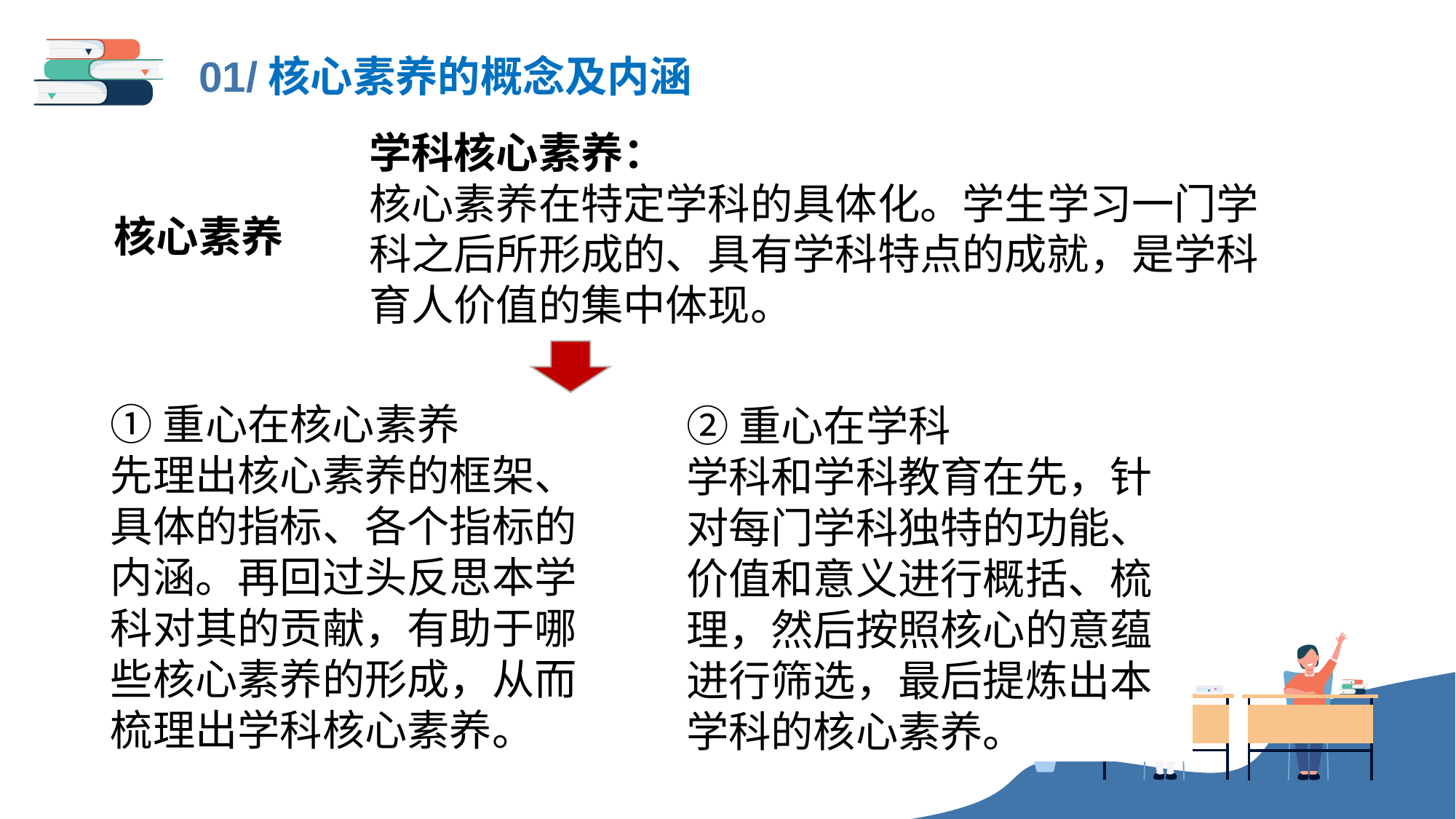

01/核心素养的概念及内涵
学科核心素养：
核心素养在特定学科的具体化。学生学习一门学科之后所形成的、具有学科特点的成就，是学科育人价值的集中体现。
核心素养

①重心在核心素养
先理出核心素养的框架、具体的指标、各个指标的内涵。再回过头反思本学科对其的贡献，有助于哪些核心素养的形成，从而梳理出学科核心素养。
②重心在学科
学科和学科教育在先，针对每门学科独特的功能、价值和意义进行概括、梳理，然后按照核心的意蕴进行筛选，最后提炼出本学科的核心素养。